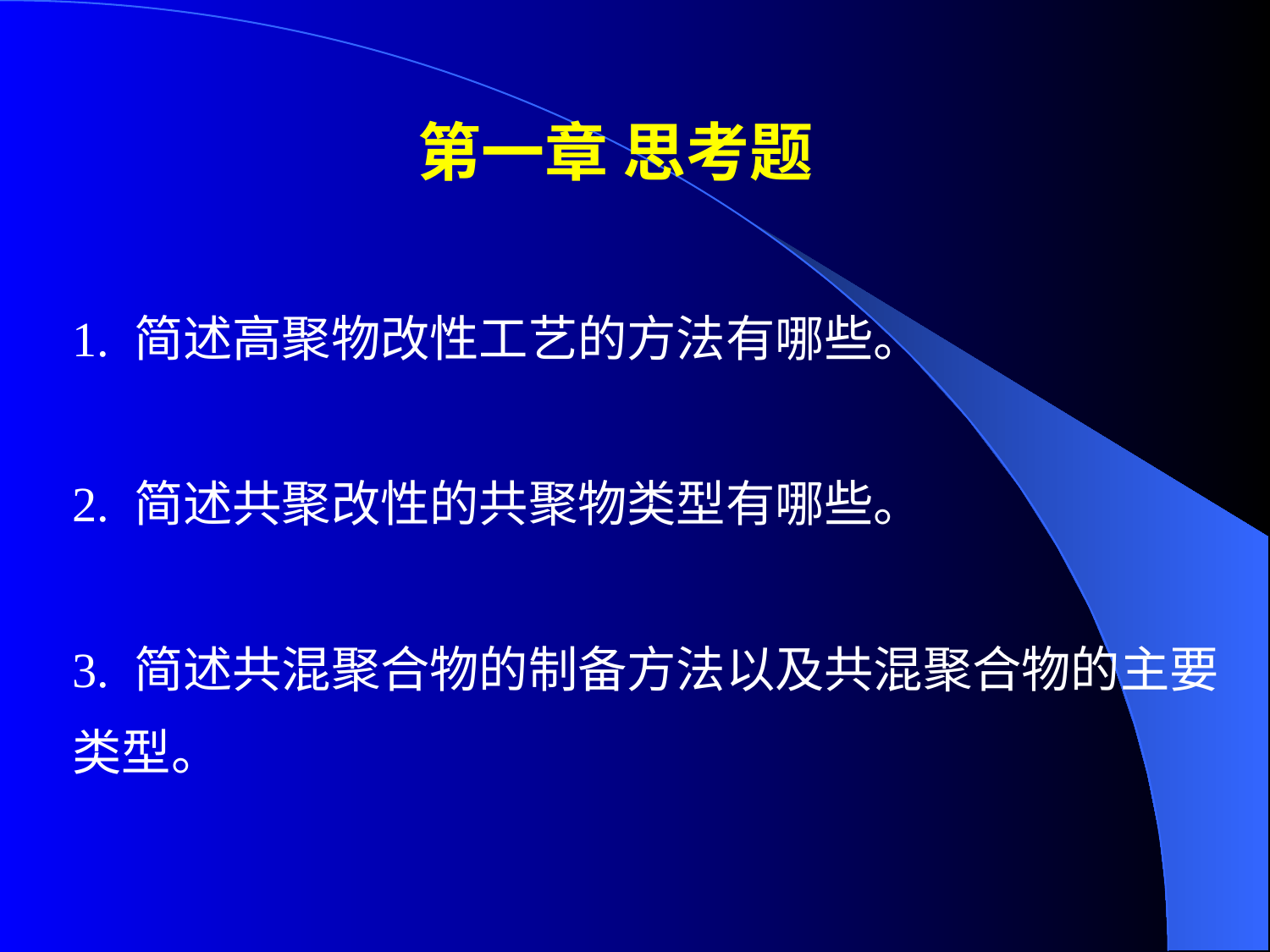

第一章 思考题
1. 简述高聚物改性工艺的方法有哪些。

2. 简述共聚改性的共聚物类型有哪些。

3. 简述共混聚合物的制备方法以及共混聚合物的主要
类型。